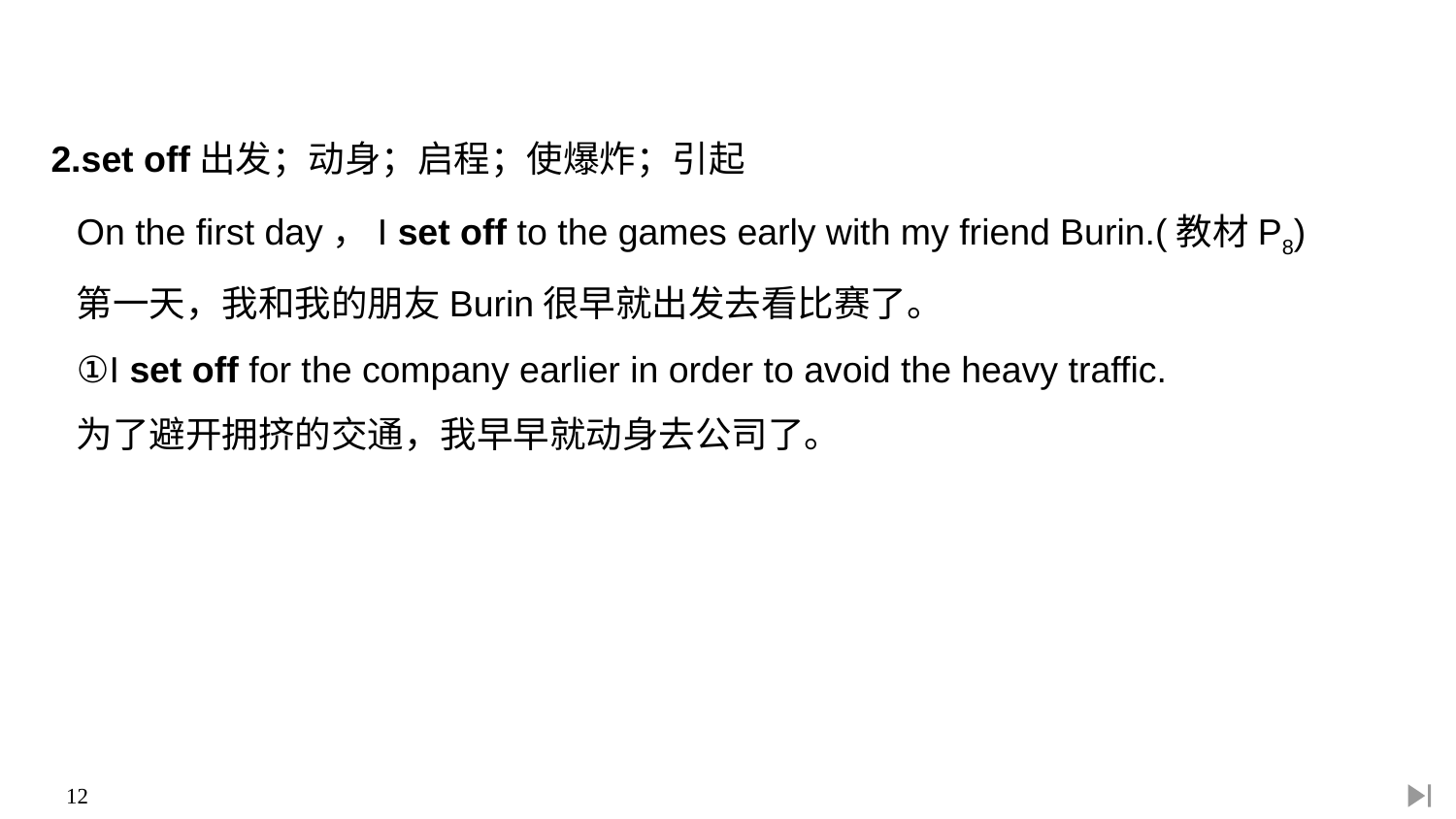

2.set off出发；动身；启程；使爆炸；引起
On the first day，I set off to the games early with my friend Burin.(教材P8)
第一天，我和我的朋友Burin很早就出发去看比赛了。
①I set off for the company earlier in order to avoid the heavy traffic.
为了避开拥挤的交通，我早早就动身去公司了。